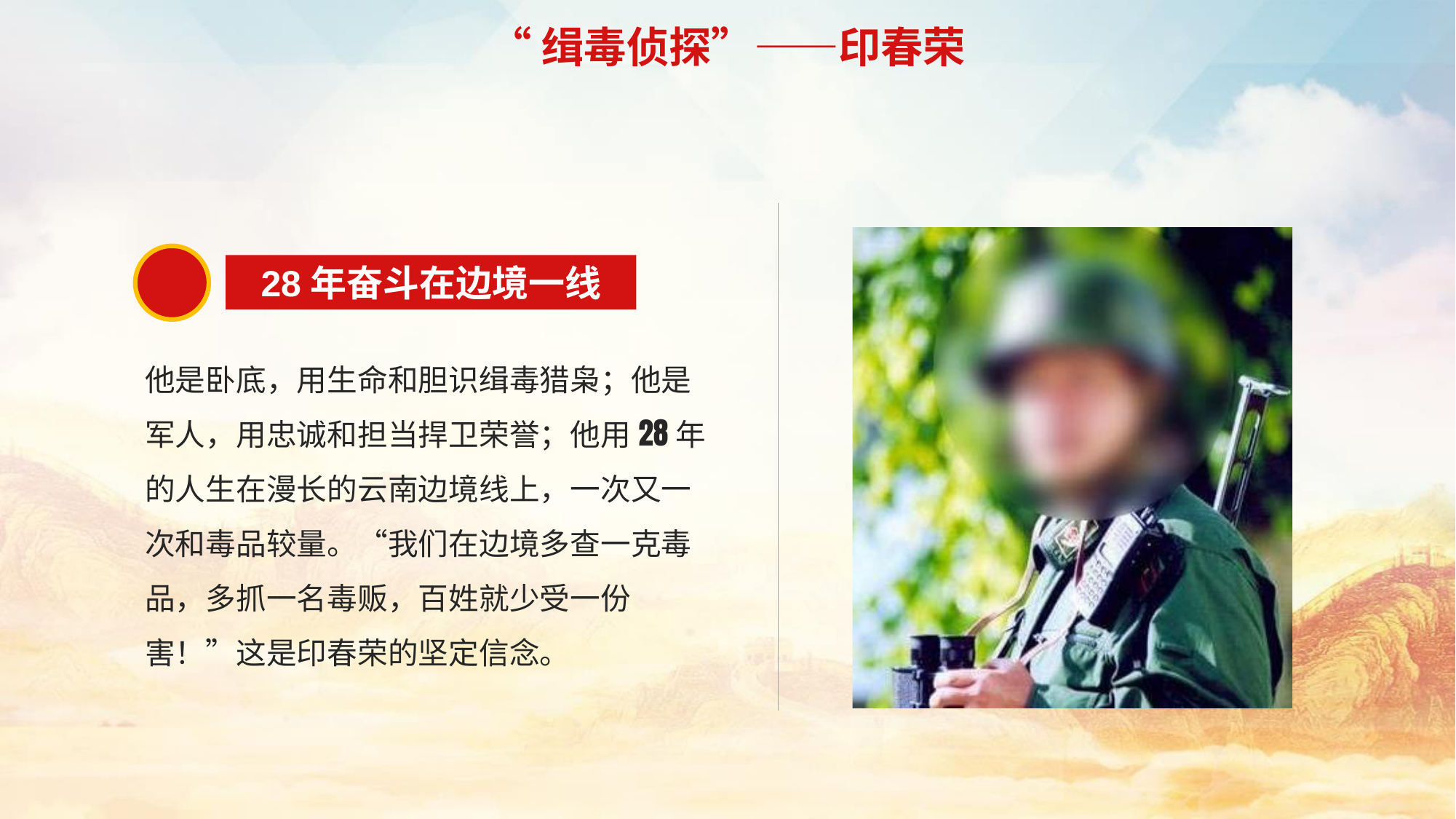

“缉毒侦探”——印春荣

28年奋斗在边境一线
他是卧底，用生命和胆识缉毒猎枭；他是军人，用忠诚和担当捍卫荣誉；他用28年的人生在漫长的云南边境线上，一次又一次和毒品较量。“我们在边境多查一克毒品，多抓一名毒贩，百姓就少受一份害！”这是印春荣的坚定信念。